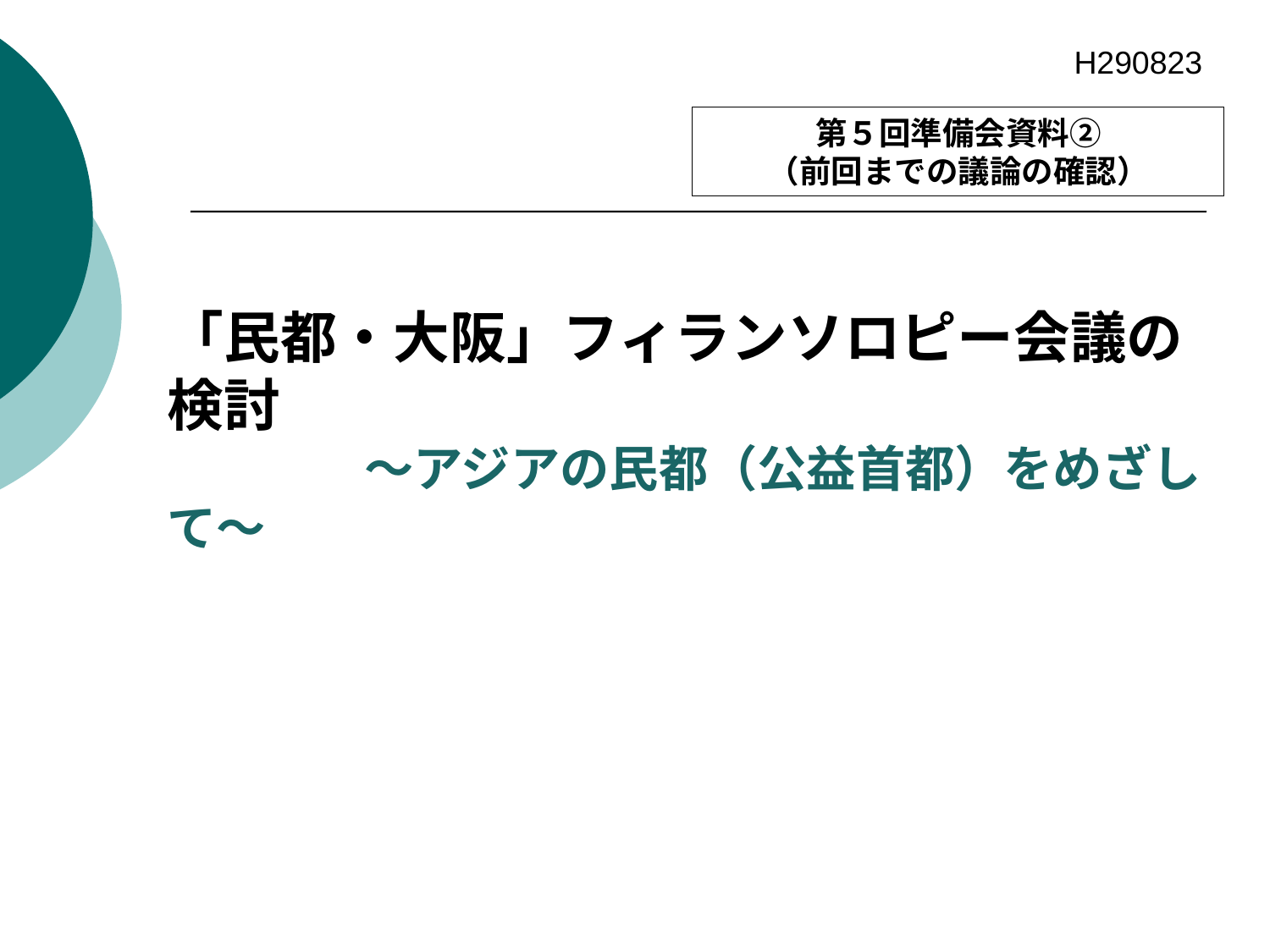

H290823
第５回準備会資料②
（前回までの議論の確認）
「民都・大阪」フィランソロピー会議の検討
　　　　～アジアの民都（公益首都）をめざして～